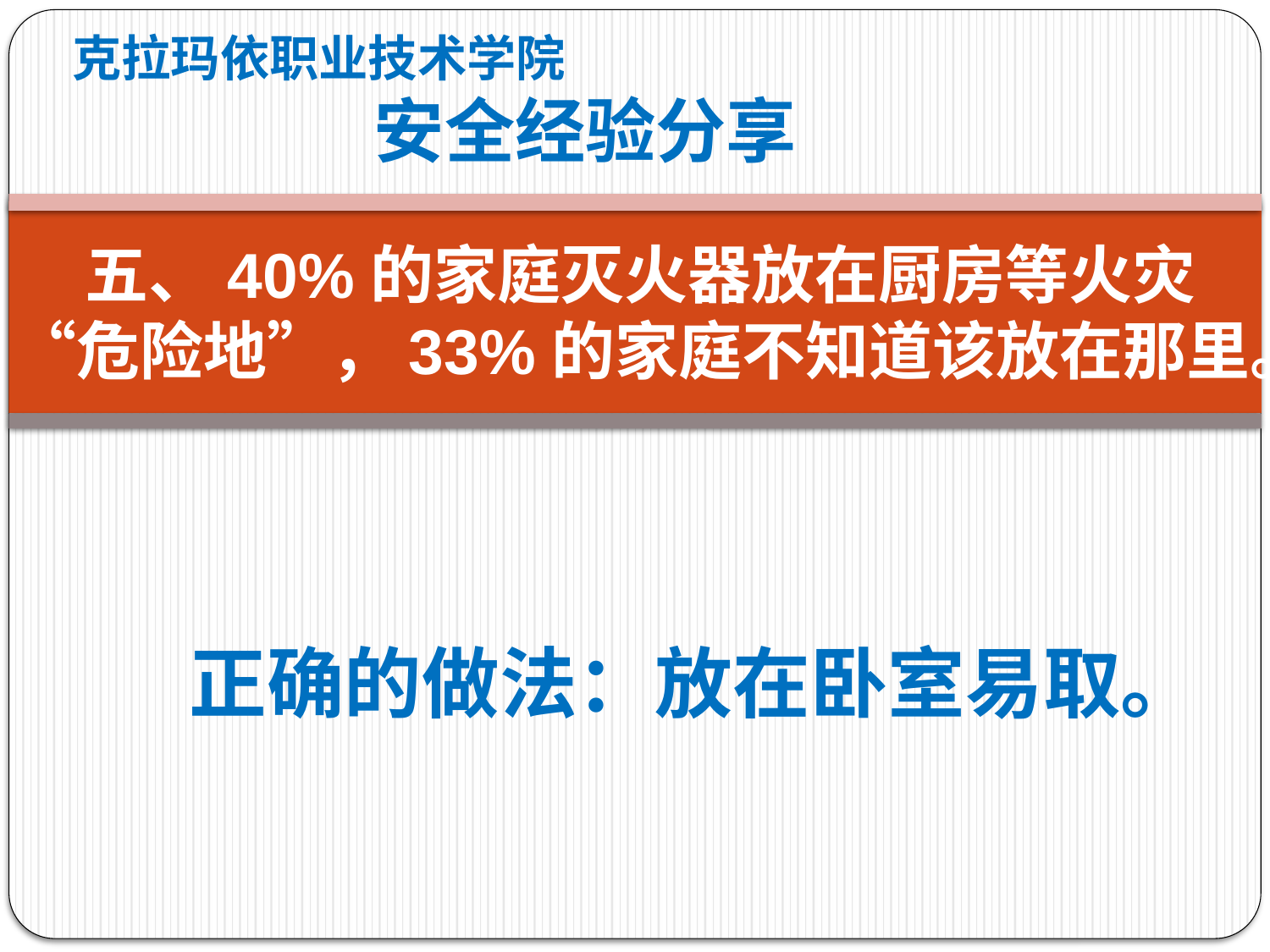

# 克拉玛依职业技术学院 安全经验分享
    五、40%的家庭灭火器放在厨房等火灾“危险地”，33%的家庭不知道该放在那里。
         正确的做法：放在卧室易取。